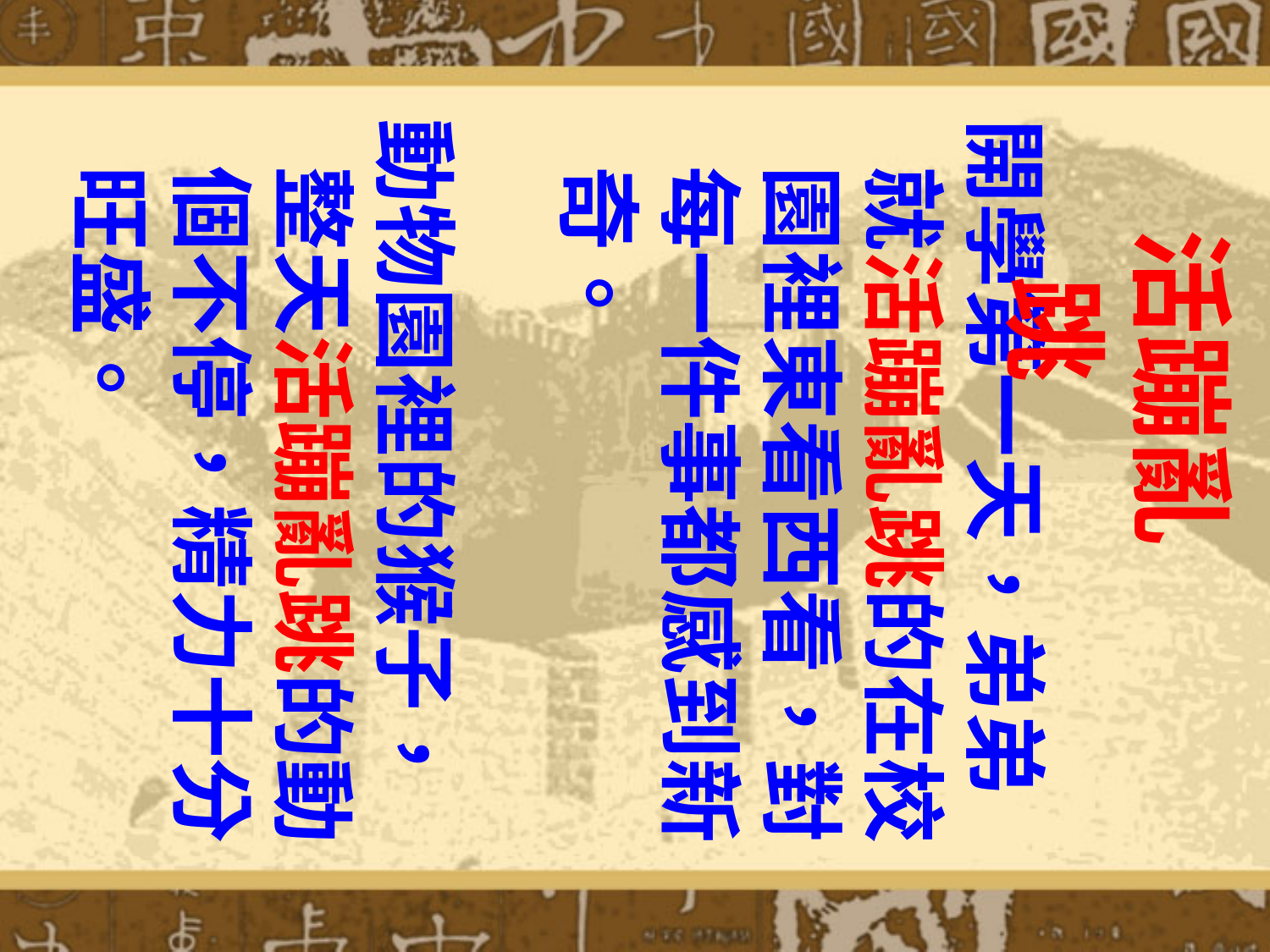

動物園裡的猴子，整天活蹦亂跳的動個不停，精力十分旺盛。
開學第一天，弟弟就活蹦亂跳的在校園裡東看西看，對每一件事都感到新奇。
活蹦亂跳